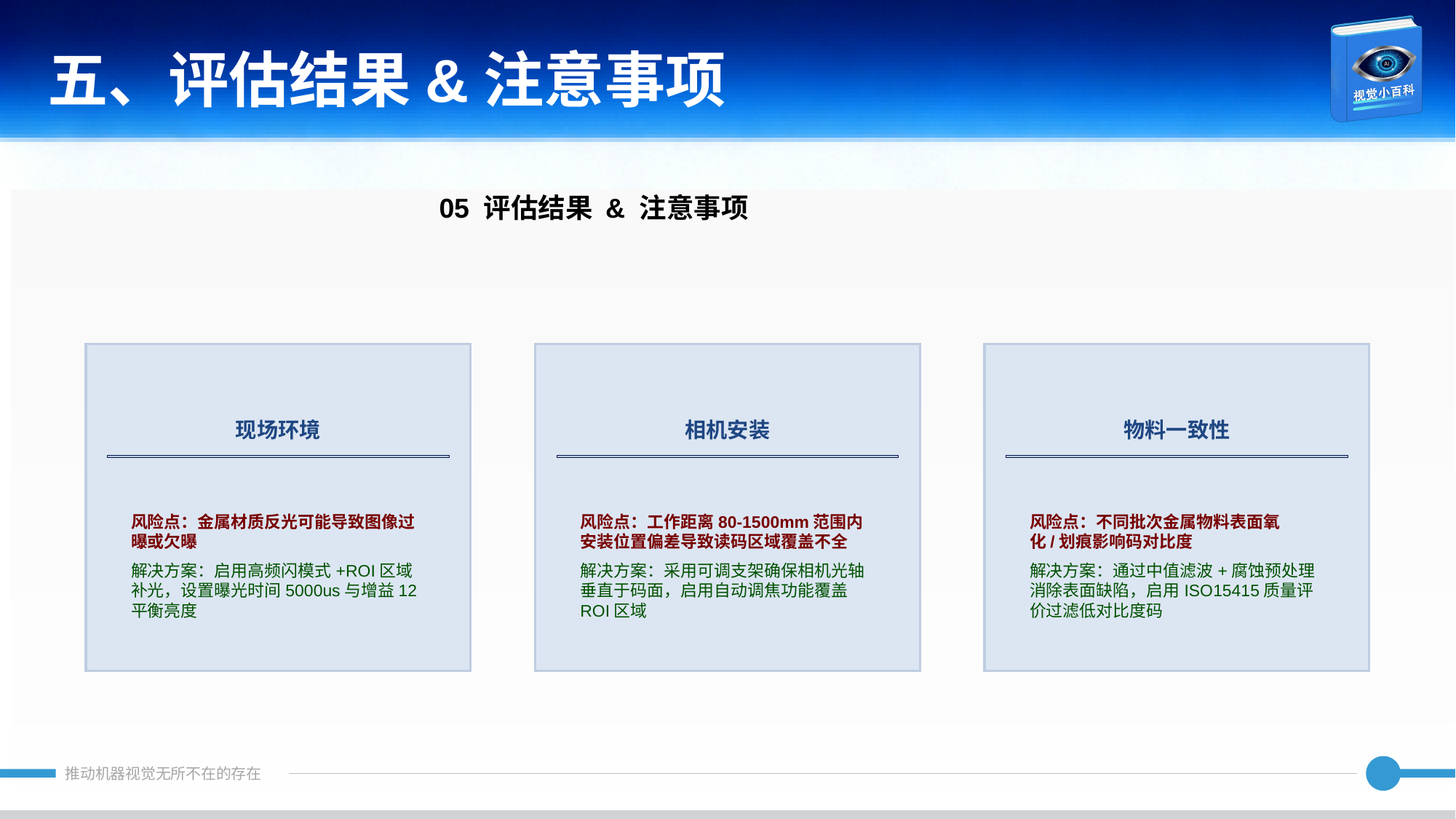

五、评估结果&注意事项

05 评估结果 & 注意事项

现场环境

相机安装

物料一致性

风险点：金属材质反光可能导致图像过曝或欠曝
解决方案：启用高频闪模式+ROI区域补光，设置曝光时间5000us与增益12平衡亮度

风险点：工作距离80-1500mm范围内安装位置偏差导致读码区域覆盖不全
解决方案：采用可调支架确保相机光轴垂直于码面，启用自动调焦功能覆盖ROI区域

风险点：不同批次金属物料表面氧化/划痕影响码对比度
解决方案：通过中值滤波+腐蚀预处理消除表面缺陷，启用ISO15415质量评价过滤低对比度码
10